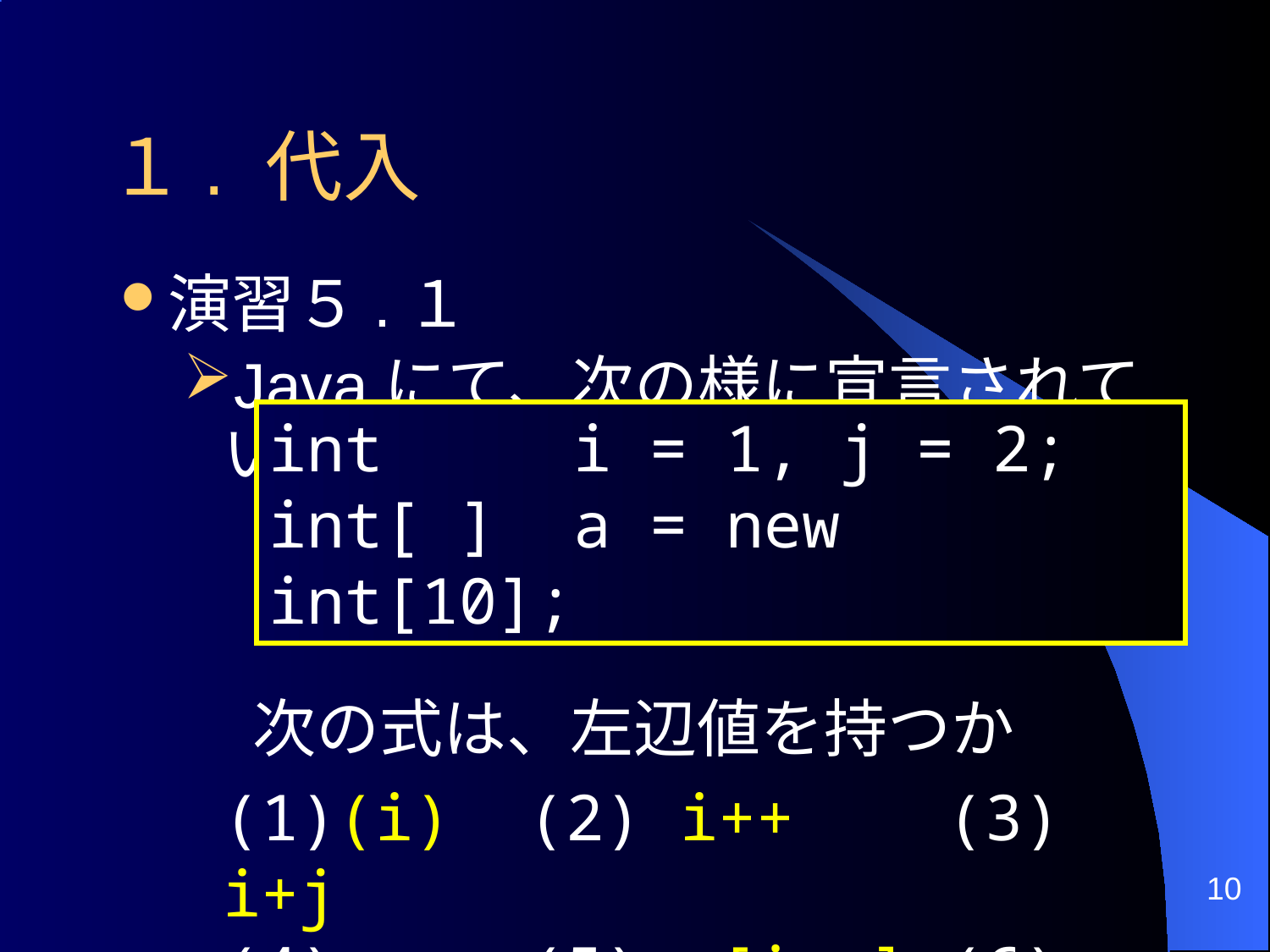

# １. 代入
演習５.１
Javaにて、次の様に宣言されている

	 次の式は、左辺値を持つか
 	(1)(i)  (2) i++    (3) i+j
(4) a   (5) a[i++] (6) a[i+j]
int     i = 1, j = 2;
int[ ]  a = new int[10];
10